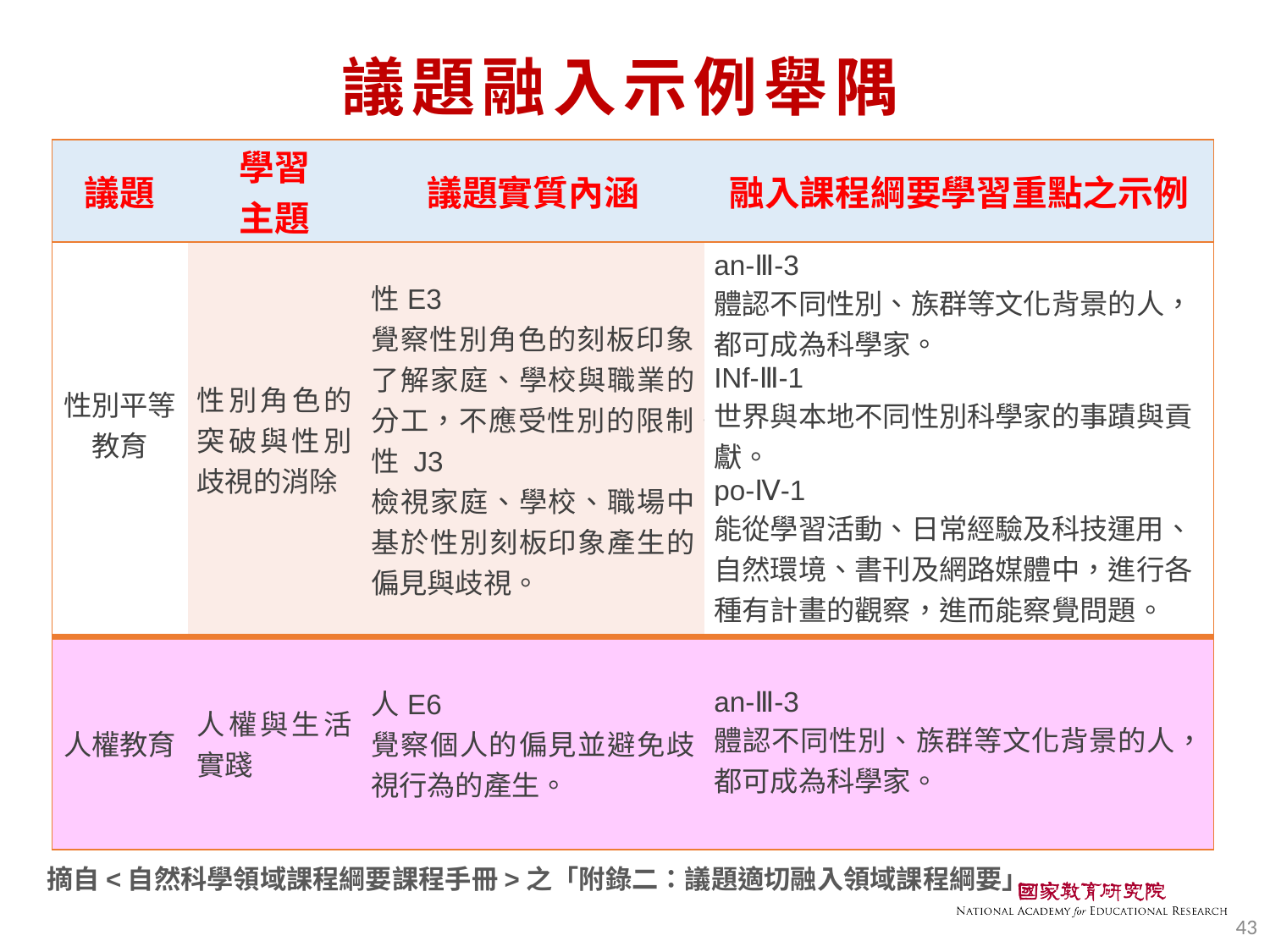

# 議題融入示例舉隅
| 議題 | 學習 主題 | 議題實質內涵 | 融入課程綱要學習重點之示例 |
| --- | --- | --- | --- |
| 性別平等教育 | 性別角色的突破與性別歧視的消除 | 性E3 覺察性別角色的刻板印象，了解家庭、學校與職業的分工，不應受性別的限制。 性 J3 檢視家庭、學校、職場中基於性別刻板印象產生的偏見與歧視。 | an-Ⅲ-3 體認不同性別、族群等文化背景的人，都可成為科學家。 INf-Ⅲ-1 世界與本地不同性別科學家的事蹟與貢獻。 po-Ⅳ-1 能從學習活動、日常經驗及科技運用、自然環境、書刊及網路媒體中，進行各種有計畫的觀察，進而能察覺問題。 |
| 人權教育 | 人權與生活實踐 | 人E6 覺察個人的偏見並避免歧視行為的產生。 | an-Ⅲ-3 體認不同性別、族群等文化背景的人，都可成為科學家。 |
摘自<自然科學領域課程綱要課程手冊>之「附錄二：議題適切融入領域課程綱要」
43